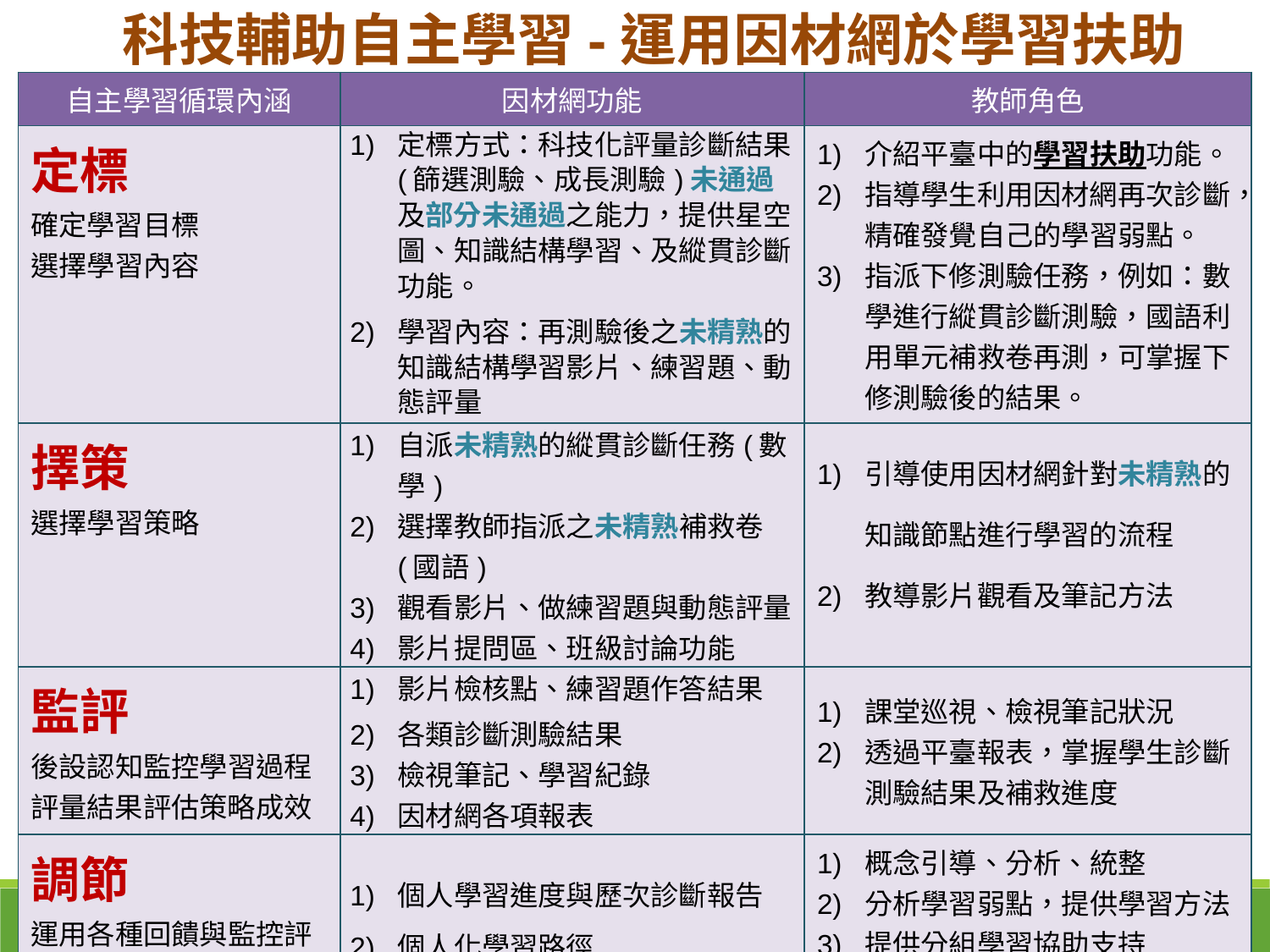

科技輔助自主學習-運用因材網於學習扶助
| 自主學習循環內涵 | 因材網功能 | 教師角色 |
| --- | --- | --- |
| 定標 確定學習目標 選擇學習內容 | 定標方式：科技化評量診斷結果(篩選測驗、成長測驗)未通過及部分未通過之能力，提供星空圖、知識結構學習、及縱貫診斷功能。 學習內容：再測驗後之未精熟的知識結構學習影片、練習題、動態評量 | 介紹平臺中的學習扶助功能。 指導學生利用因材網再次診斷，精確發覺自己的學習弱點。 指派下修測驗任務，例如：數學進行縱貫診斷測驗，國語利用單元補救卷再測，可掌握下修測驗後的結果。 |
| 擇策 選擇學習策略 | 自派未精熟的縱貫診斷任務(數學) 選擇教師指派之未精熟補救卷(國語) 觀看影片、做練習題與動態評量 影片提問區、班級討論功能 | 引導使用因材網針對未精熟的知識節點進行學習的流程 教導影片觀看及筆記方法 |
| 監評 後設認知監控學習過程 評量結果評估策略成效 | 影片檢核點、練習題作答結果 各類診斷測驗結果 檢視筆記、學習紀錄 因材網各項報表 | 課堂巡視、檢視筆記狀況 透過平臺報表，掌握學生診斷測驗結果及補救進度 |
| 調節 運用各種回饋與監控評量結果進行反思，修正錯誤、調整或強化策略 | 個人學習進度與歷次診斷報告 個人化學習路徑 | 概念引導、分析、統整 分析學習弱點，提供學習方法 提供分組學習協助支持 協助學生調整學習策略 強化成功學習策略 |
46